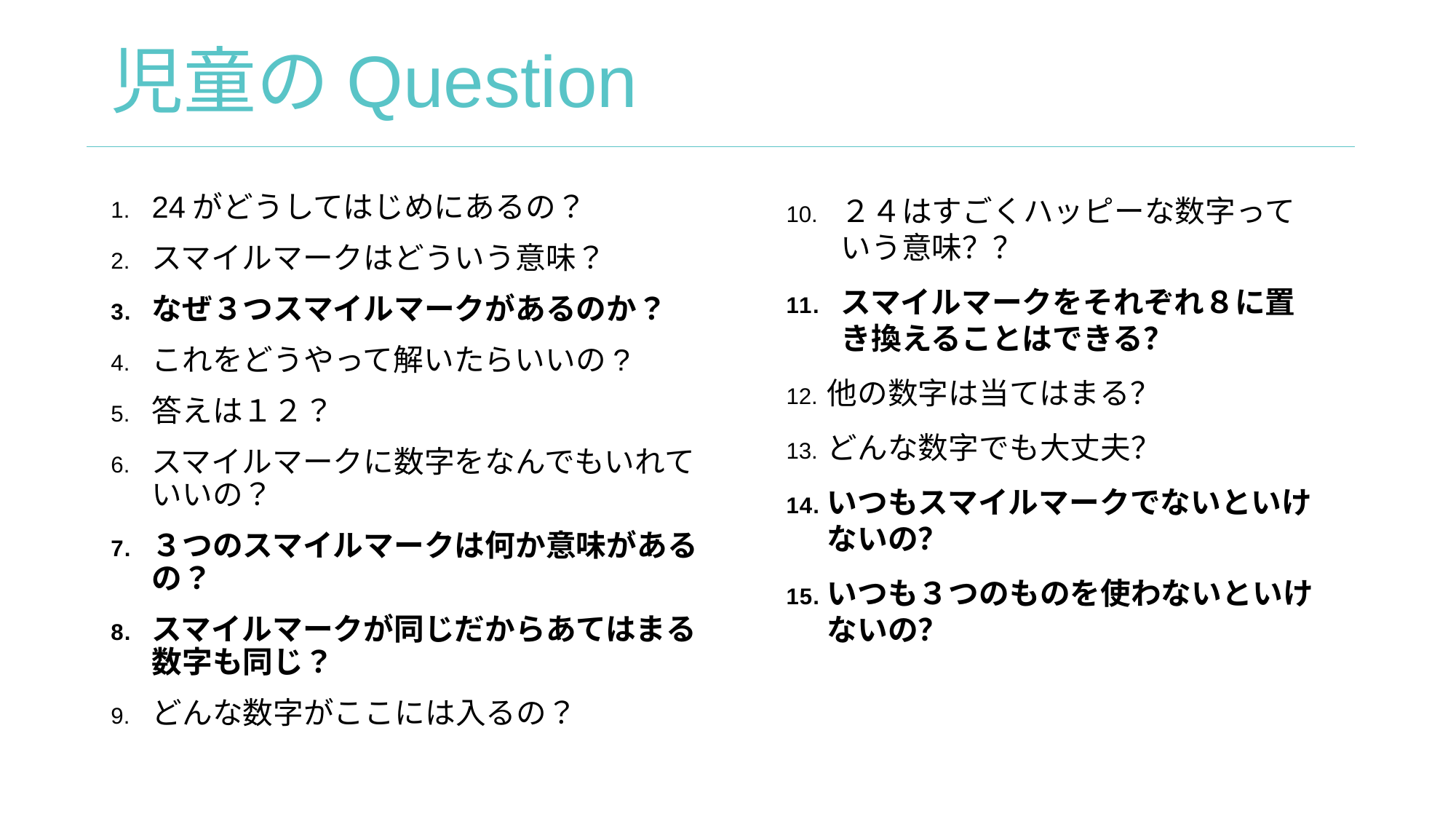

# 児童のQuestion
24がどうしてはじめにあるの？
スマイルマークはどういう意味？
なぜ３つスマイルマークがあるのか？
これをどうやって解いたらいいの?
答えは１２？
スマイルマークに数字をなんでもいれていいの？
３つのスマイルマークは何か意味があるの？
スマイルマークが同じだからあてはまる数字も同じ？
どんな数字がここには入るの？
２４はすごくハッピーな数字っていう意味？？
スマイルマークをそれぞれ８に置き換えることはできる？
他の数字は当てはまる？
どんな数字でも大丈夫？
いつもスマイルマークでないといけないの？
いつも３つのものを使わないといけないの？